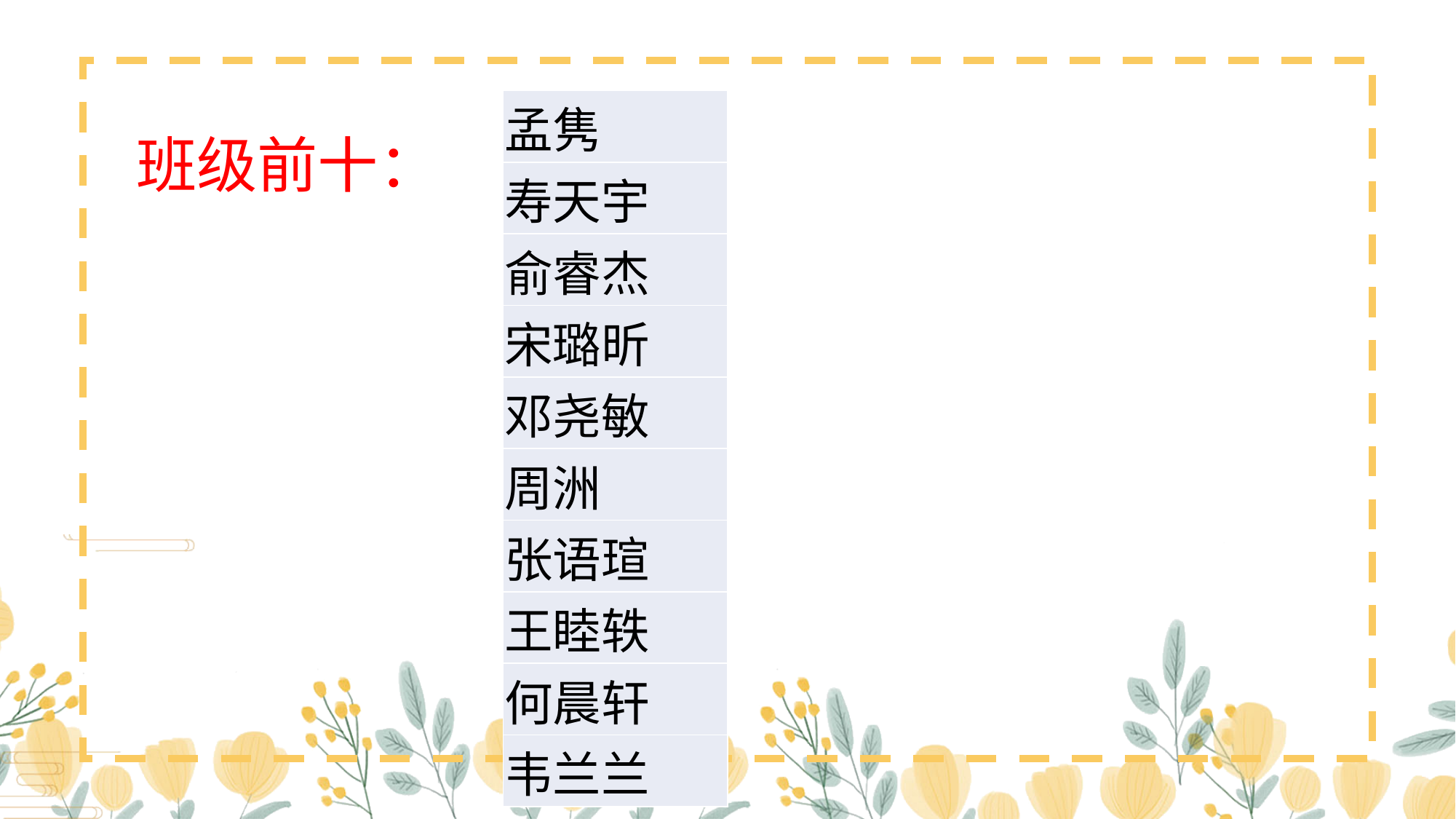

班级前十：

| 孟隽 |
| --- |
| 寿天宇 |
| 俞睿杰 |
| 宋璐昕 |
| 邓尧敏 |
| 周洲 |
| 张语瑄 |
| 王睦轶 |
| 何晨轩 |
| 韦兰兰 |